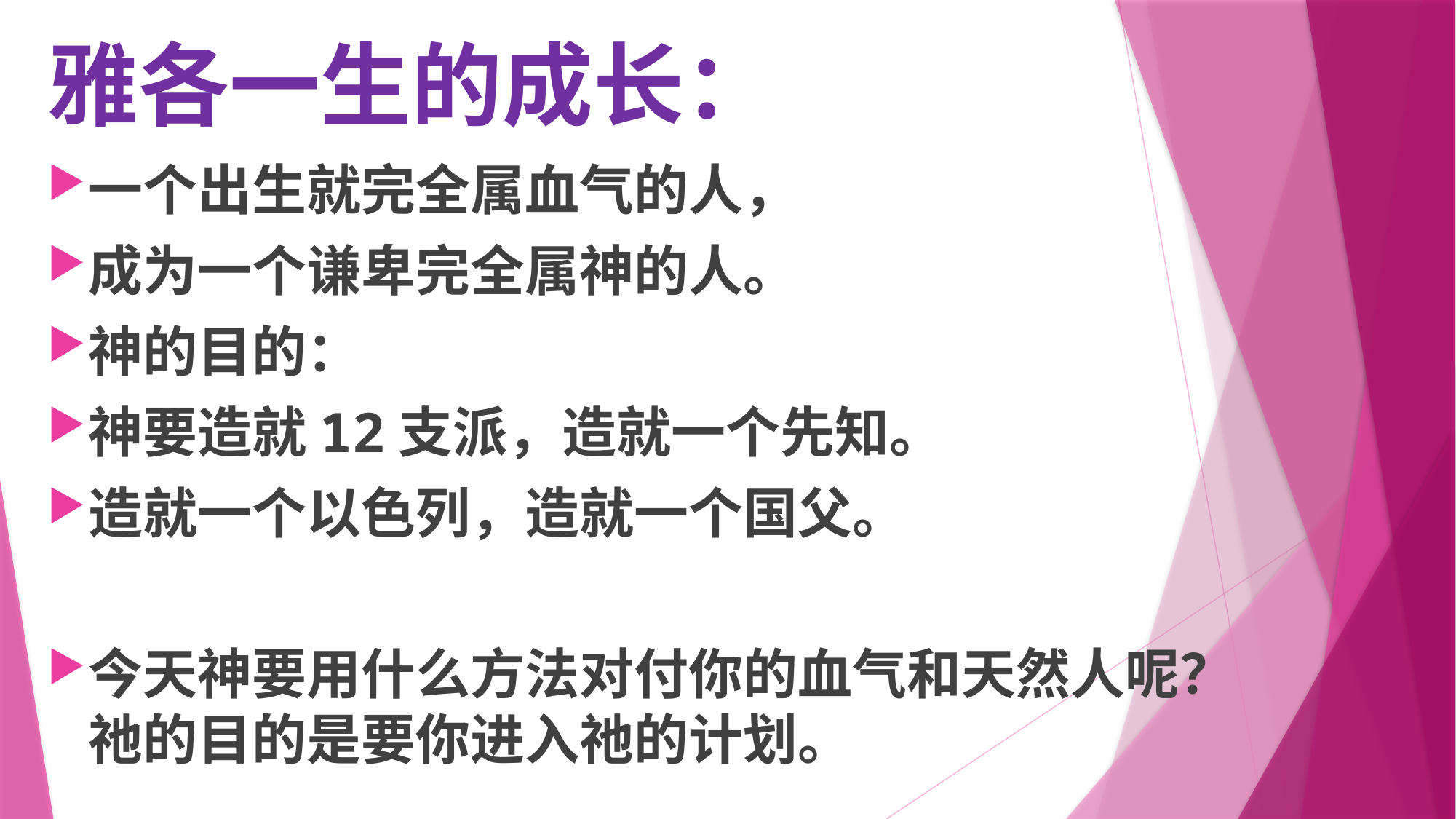

# 雅各一生的成长：
一个出生就完全属血气的人，
成为一个谦卑完全属神的人。
神的目的：
神要造就12支派，造就一个先知。
造就一个以色列，造就一个国父。

今天神要用什么方法对付你的血气和天然人呢？祂的目的是要你进入祂的计划。